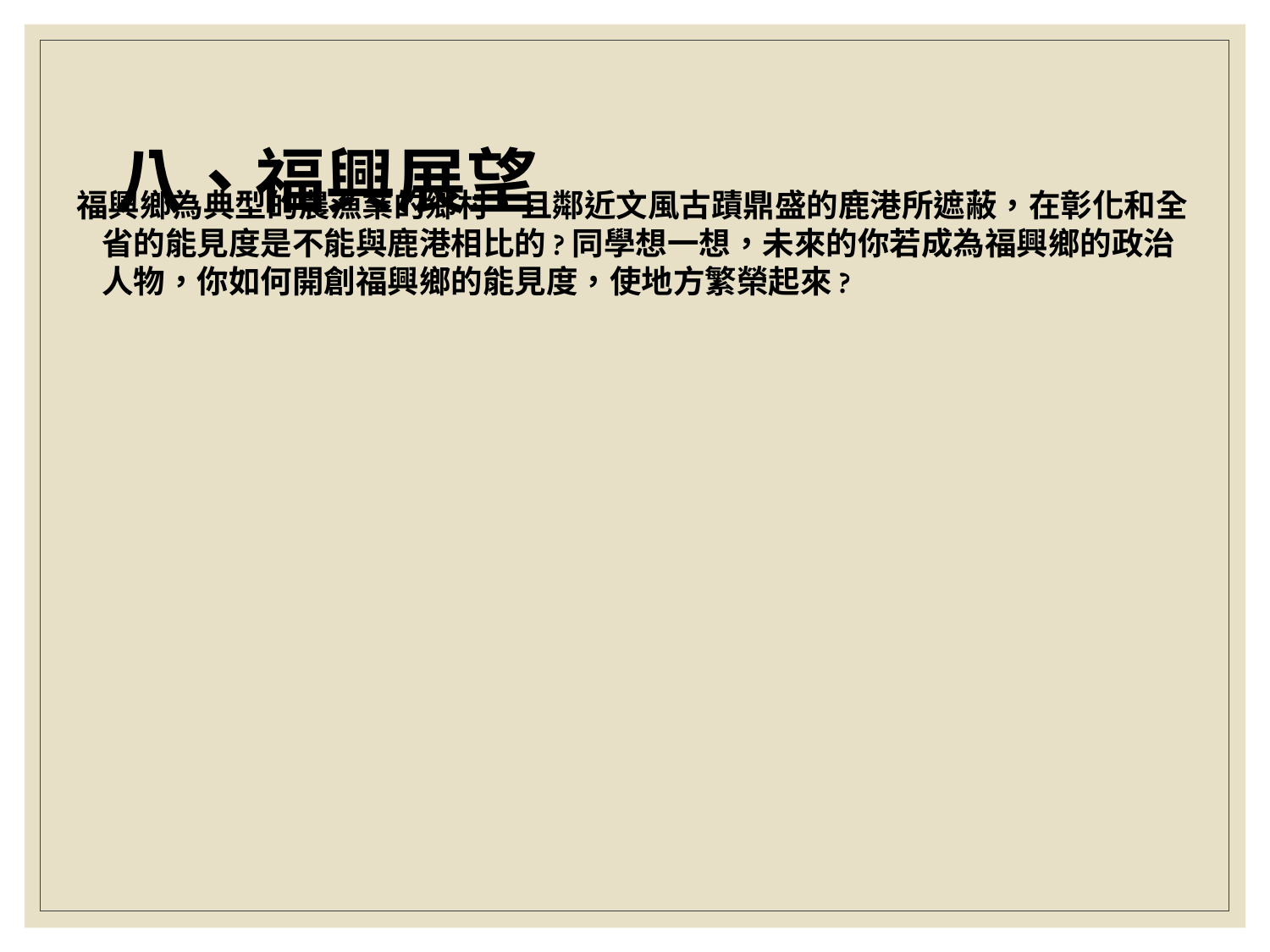

# 八、福興展望
福興鄉為典型的農漁業的鄉村，且鄰近文風古蹟鼎盛的鹿港所遮蔽，在彰化和全省的能見度是不能與鹿港相比的?同學想一想，未來的你若成為福興鄉的政治人物，你如何開創福興鄉的能見度，使地方繁榮起來?